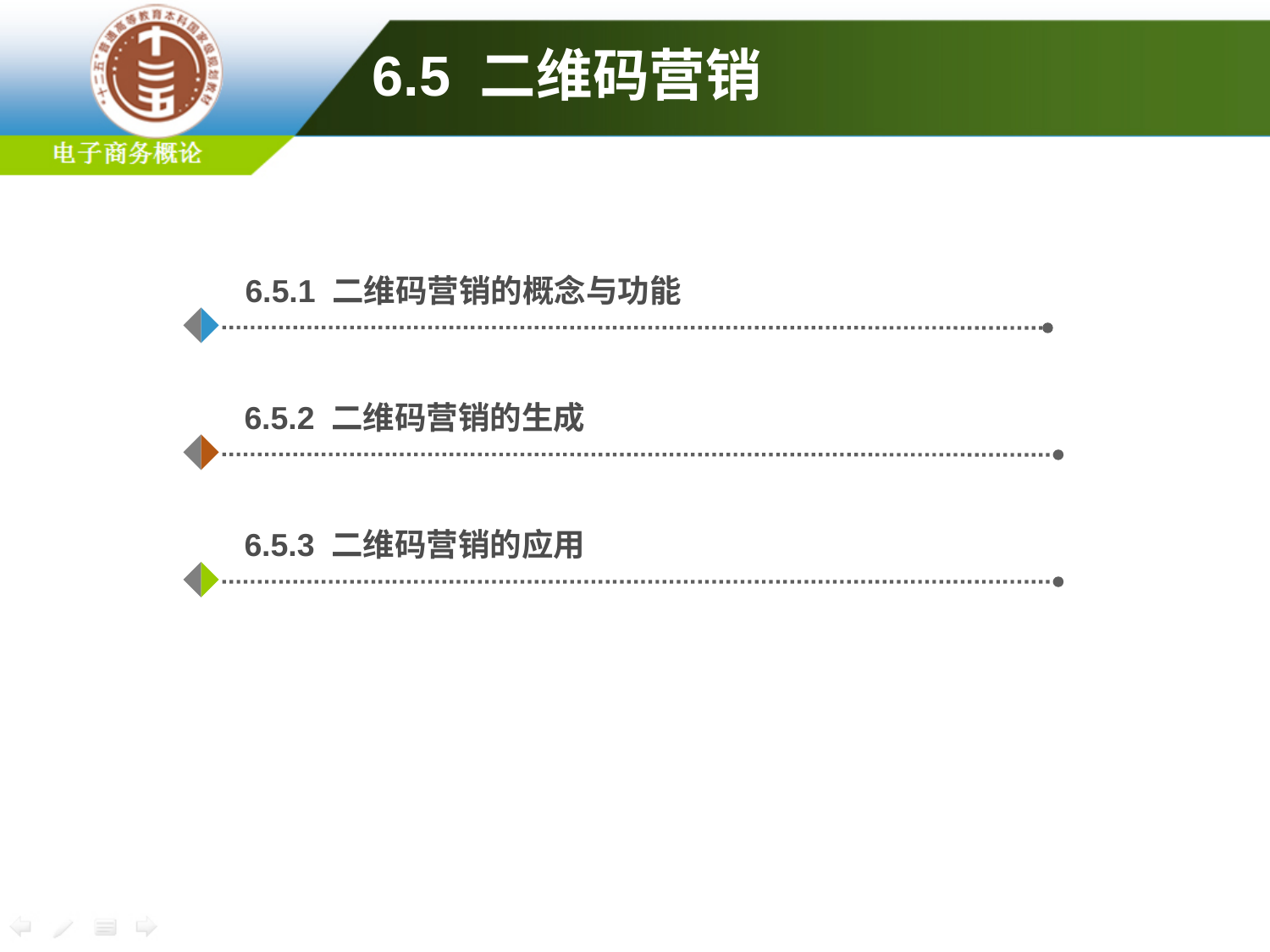

6.5 二维码营销
6.5.1 二维码营销的概念与功能

6.5.2 二维码营销的生成

6.5.3 二维码营销的应用